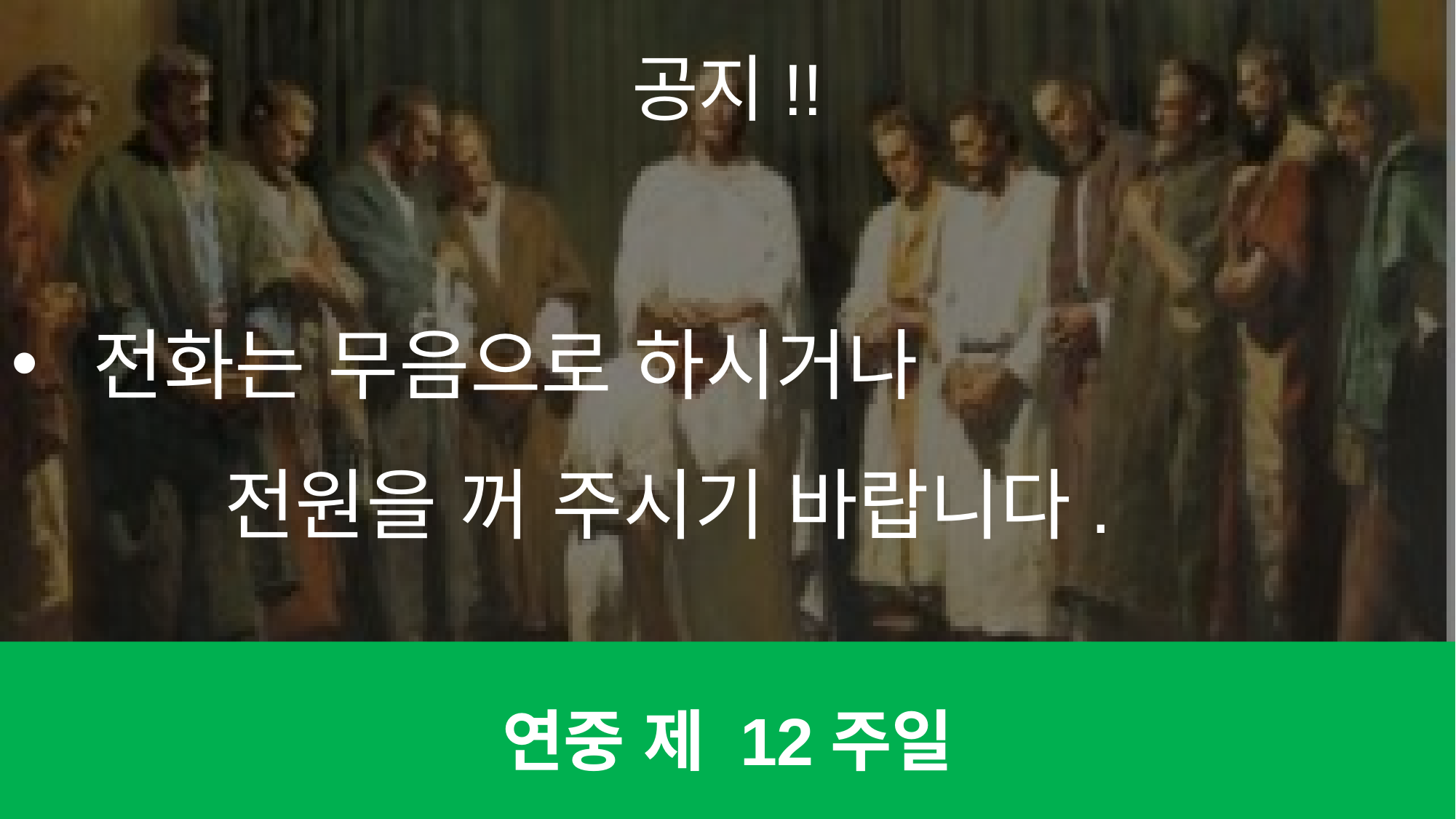

공지!!

전화는 무음으로 하시거나
         전원을 꺼 주시기 바랍니다.

연중 제 12주일